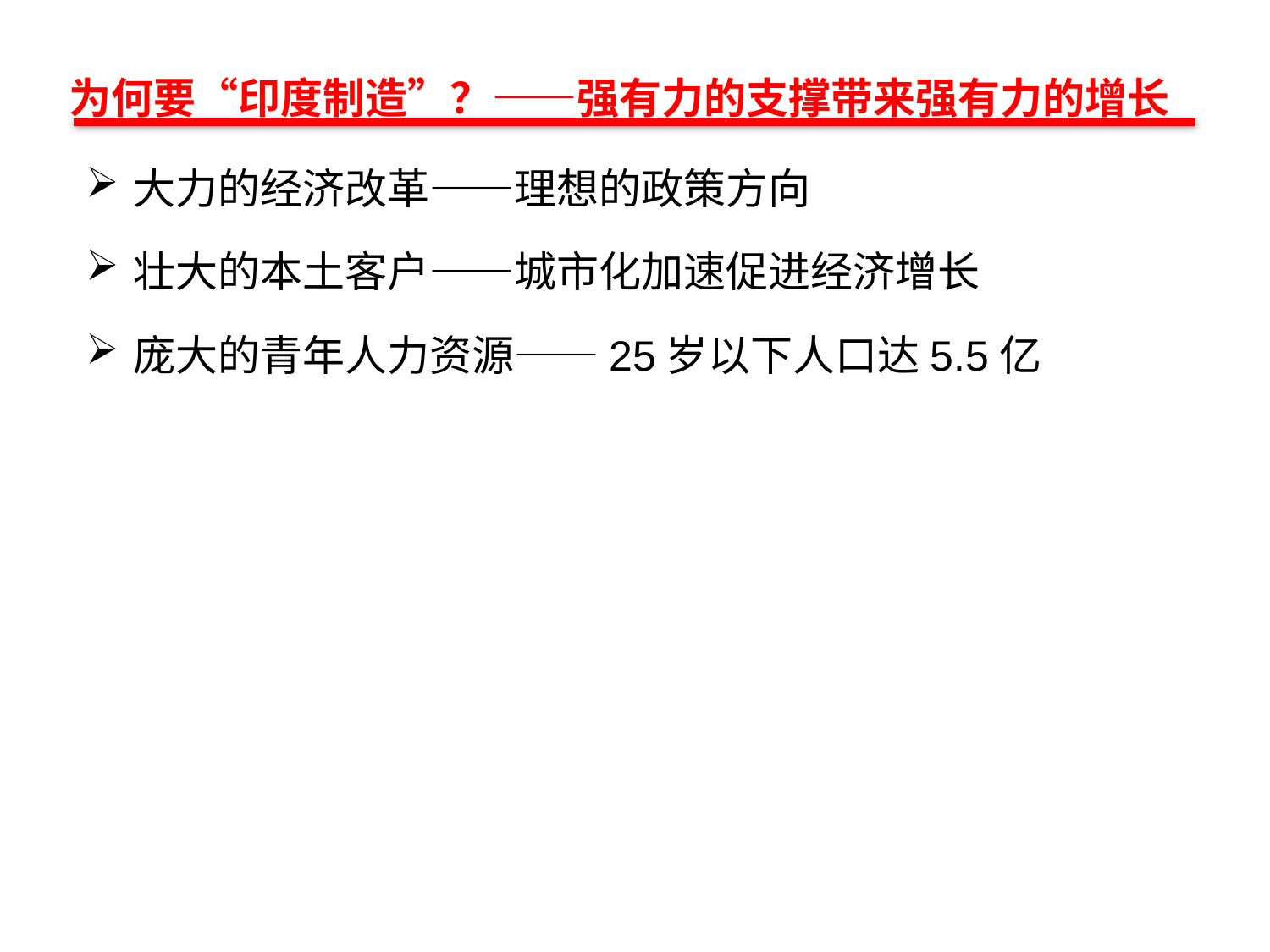

为何要“印度制造”？——强有力的支撑带来强有力的增长
大力的经济改革——理想的政策方向
壮大的本土客户——城市化加速促进经济增长
庞大的青年人力资源——25岁以下人口达5.5亿